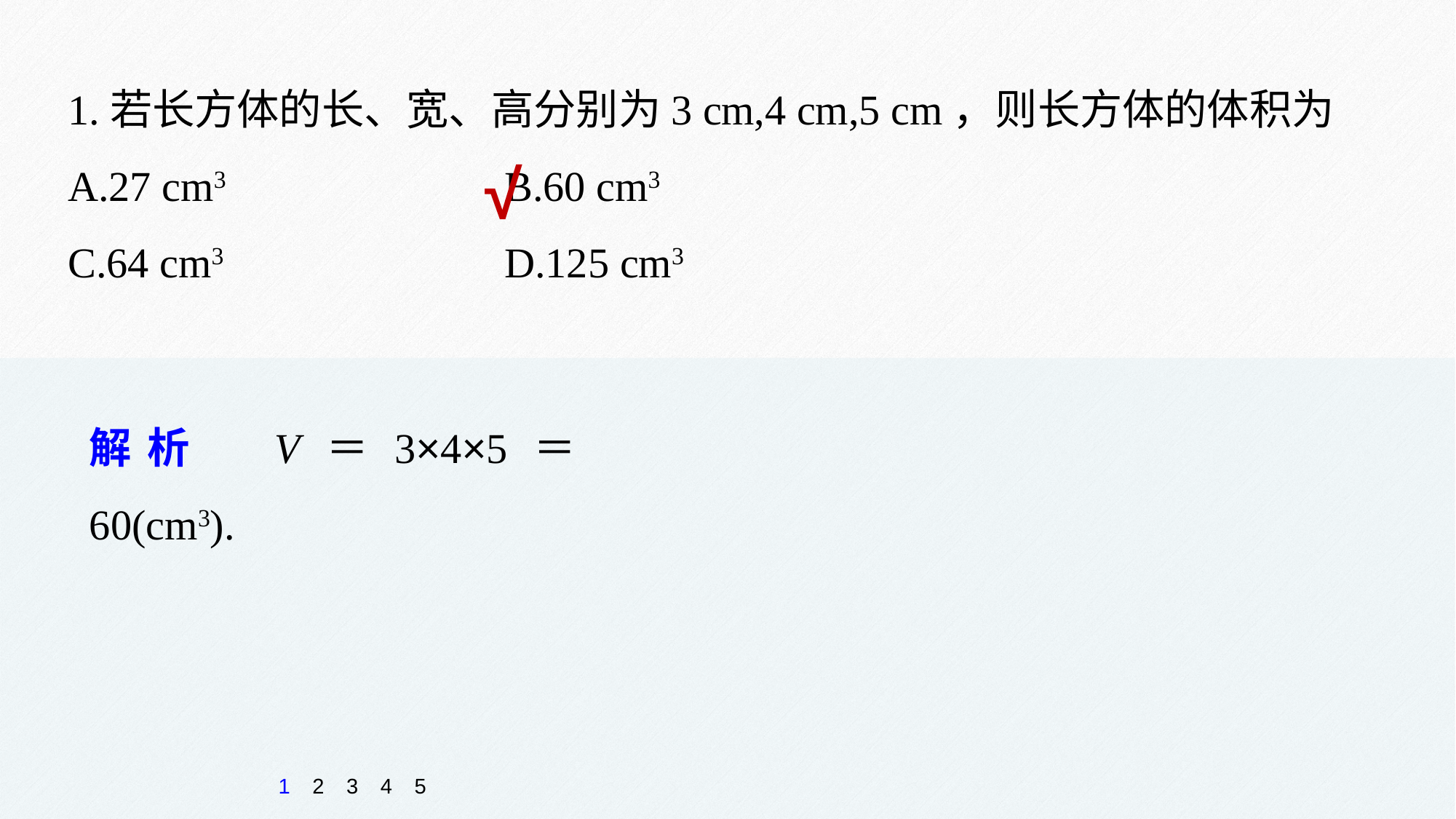

1.若长方体的长、宽、高分别为3 cm,4 cm,5 cm，则长方体的体积为
A.27 cm3  			B.60 cm3
C.64 cm3  			D.125 cm3
√
解析　V＝3×4×5＝60(cm3).
1
2
3
4
5